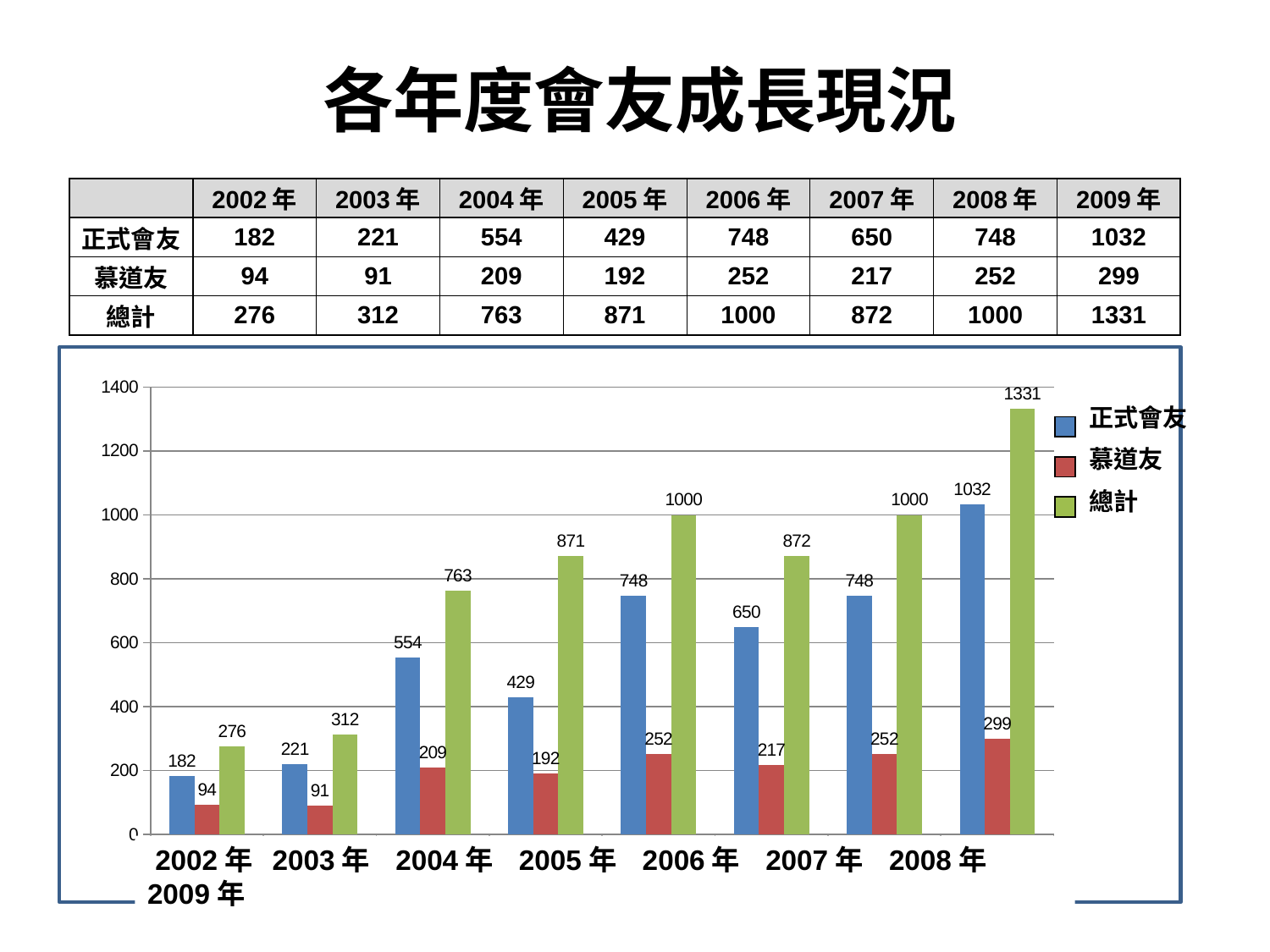

各年度會友成長現況
|  | 2002年 | 2003年 | 2004年 | 2005年 | 2006年 | 2007年 | 2008年 | 2009年 |
| --- | --- | --- | --- | --- | --- | --- | --- | --- |
| 正式會友 | 182 | 221 | 554 | 429 | 748 | 650 | 748 | 1032 |
| 慕道友 | 94 | 91 | 209 | 192 | 252 | 217 | 252 | 299 |
| 總計 | 276 | 312 | 763 | 871 | 1000 | 872 | 1000 | 1331 |

### Chart

| Category | 정회원 | 구도인 | 총계 |
|---|---|---|---|
| 2002년 | 182.0 | 94.0 | 276.0 |
| 2003년 | 221.0 | 91.0 | 312.0 |
| 2004년 | 554.0 | 209.0 | 763.0 |
| 2005년 | 429.0 | 192.0 | 871.0 |
| 2006년 | 748.0 | 252.0 | 1000.0 |
| 2007년 | 650.0 | 217.0 | 872.0 |
| 2008년 | 748.0 | 252.0 | 1000.0 |
| 2009년 | 1032.0 | 299.0 | 1331.0 |
 正式會友
 慕道友
 總計

 2002年  2003年   2004年   2005年   2006年   2007年   2008年   2009年